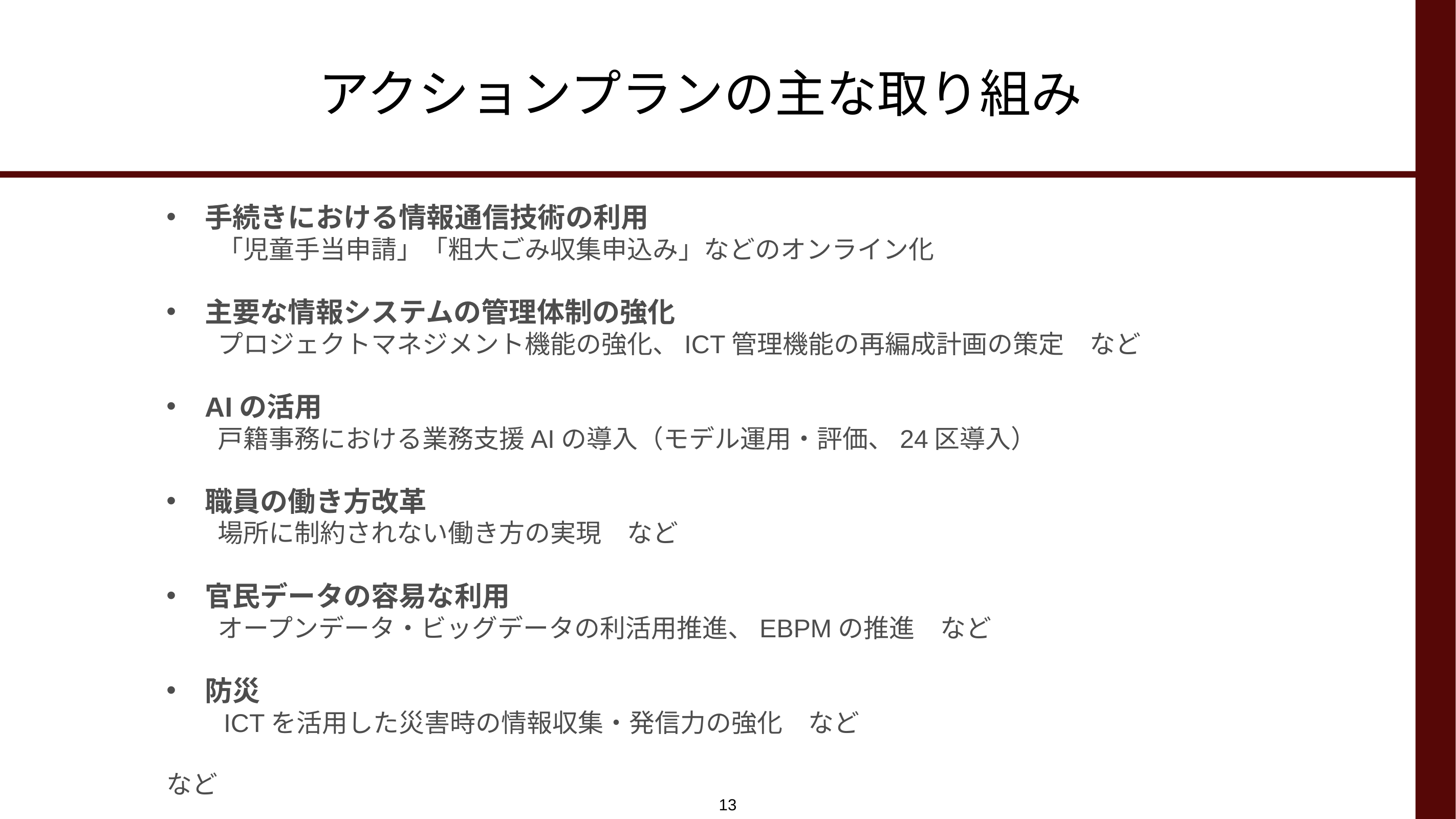

# アクションプランの主な取り組み
手続きにおける情報通信技術の利用
　　「児童手当申請」「粗大ごみ収集申込み」などのオンライン化

主要な情報システムの管理体制の強化
　　プロジェクトマネジメント機能の強化、ICT管理機能の再編成計画の策定　など

AIの活用
　　戸籍事務における業務支援AIの導入（モデル運用・評価、24区導入）

職員の働き方改革
　　場所に制約されない働き方の実現　など

官民データの容易な利用
　　オープンデータ・ビッグデータの利活用推進、EBPMの推進　など

防災
　　ICTを活用した災害時の情報収集・発信力の強化　など

など
13